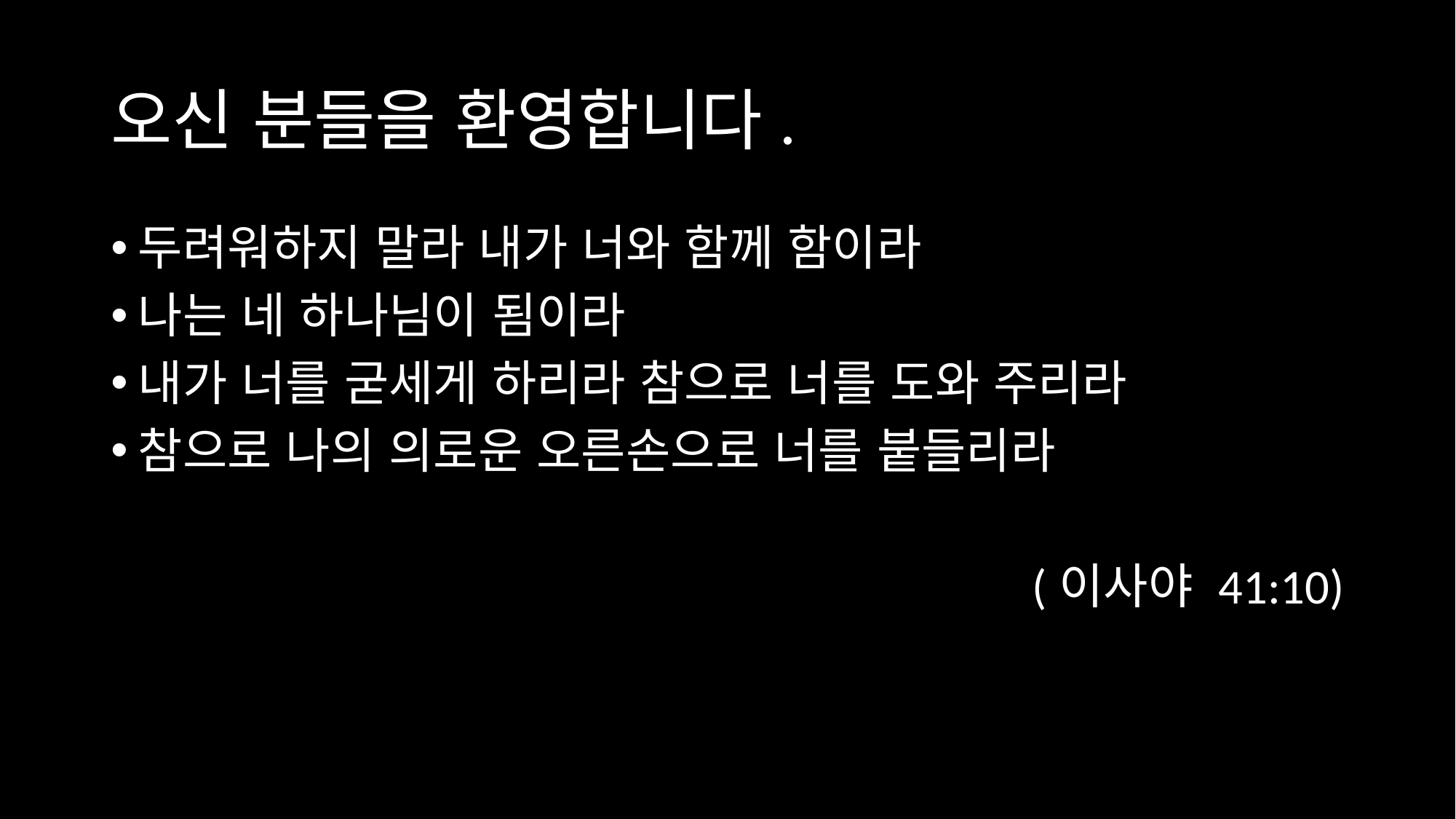

# 오신 분들을 환영합니다.
두려워하지 말라 내가 너와 함께 함이라
나는 네 하나님이 됨이라
내가 너를 굳세게 하리라 참으로 너를 도와 주리라
참으로 나의 의로운 오른손으로 너를 붙들리라

(이사야 41:10)